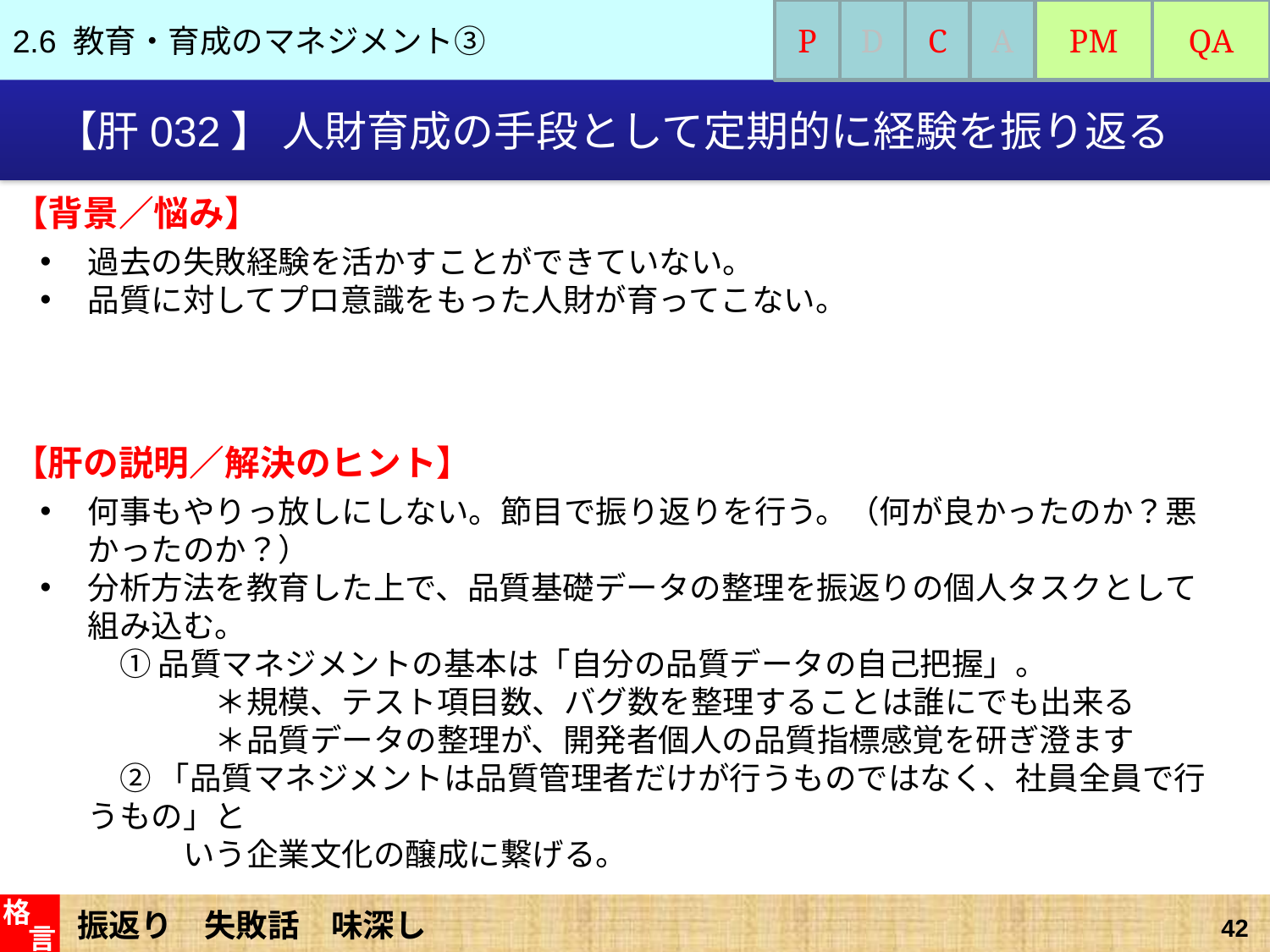

2.6 教育・育成のマネジメント③
P
D
C
A
PM
QA
# 【肝032】 人財育成の手段として定期的に経験を振り返る
【背景／悩み】
過去の失敗経験を活かすことができていない。
品質に対してプロ意識をもった人財が育ってこない。
【肝の説明／解決のヒント】
何事もやりっ放しにしない。節目で振り返りを行う。（何が良かったのか？悪かったのか？）
分析方法を教育した上で、品質基礎データの整理を振返りの個人タスクとして組み込む。
　① 品質マネジメントの基本は「自分の品質データの自己把握」。
　　　　＊規模、テスト項目数、バグ数を整理することは誰にでも出来る
　　　　＊品質データの整理が、開発者個人の品質指標感覚を研ぎ澄ます
　② 「品質マネジメントは品質管理者だけが行うものではなく、社員全員で行うもの」と
　　　いう企業文化の醸成に繋げる。
振返り　失敗話　味深し
格
言
42